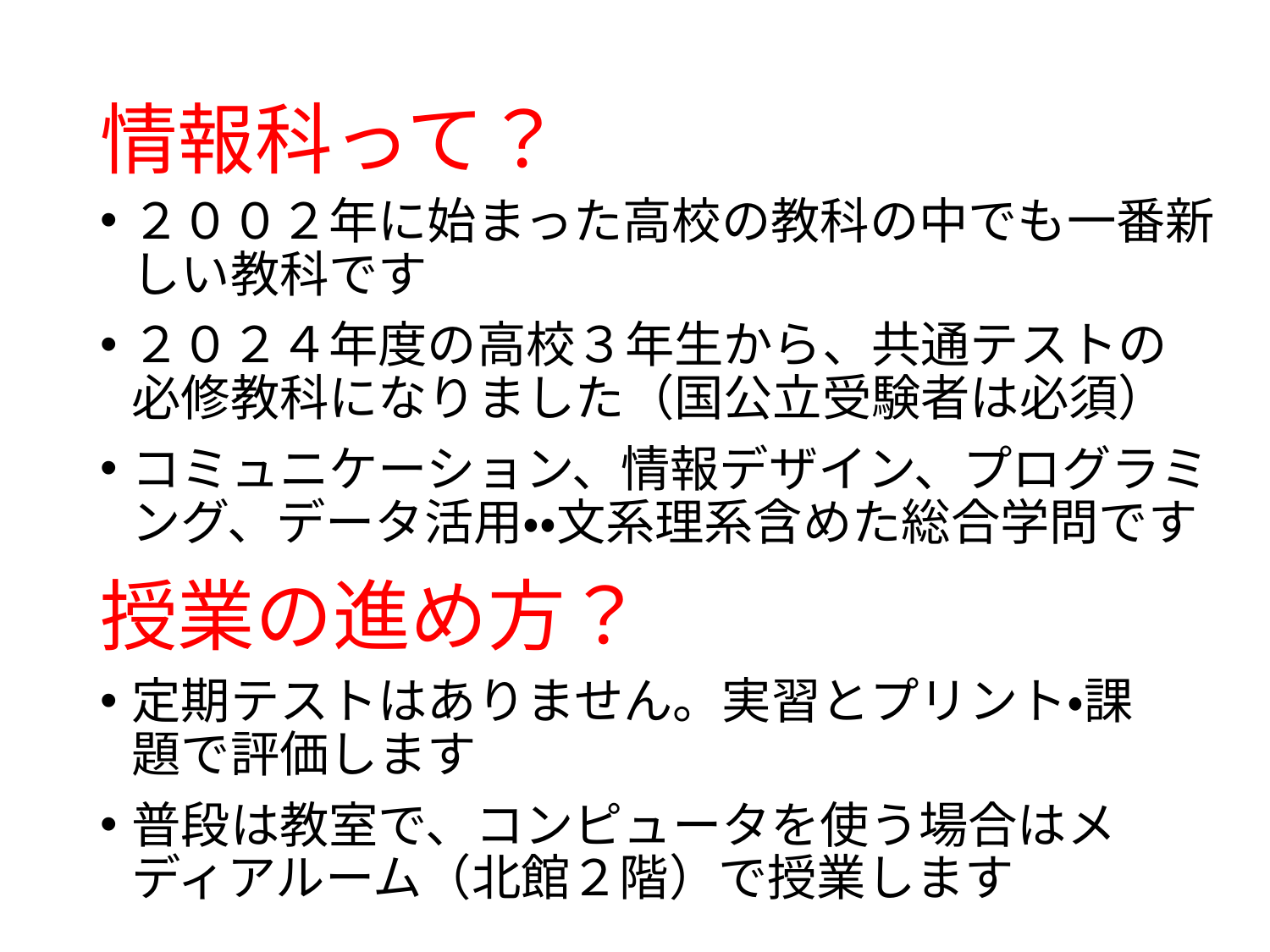

# 情報科って？
２００２年に始まった高校の教科の中でも一番新しい教科です
２０２４年度の高校３年生から、共通テストの必修教科になりました（国公立受験者は必須）
コミュニケーション、情報デザイン、プログラミング、データ活用・・文系理系含めた総合学問です
授業の進め方？
定期テストはありません。実習とプリント・課題で評価します
普段は教室で、コンピュータを使う場合はメディアルーム（北館２階）で授業します